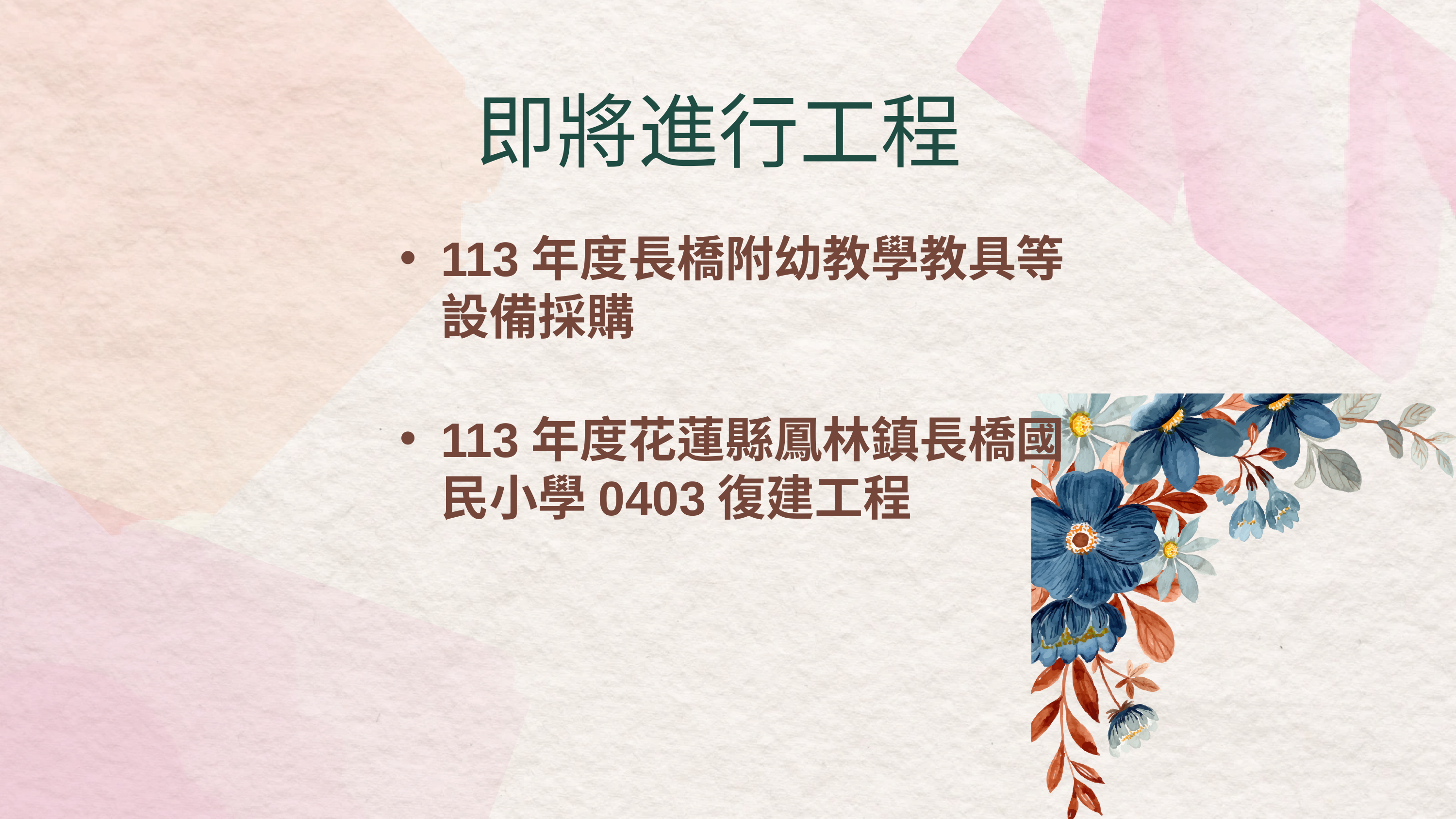

即將進行工程
113年度長橋附幼教學教具等設備採購

113年度花蓮縣鳳林鎮長橋國民小學0403復建工程